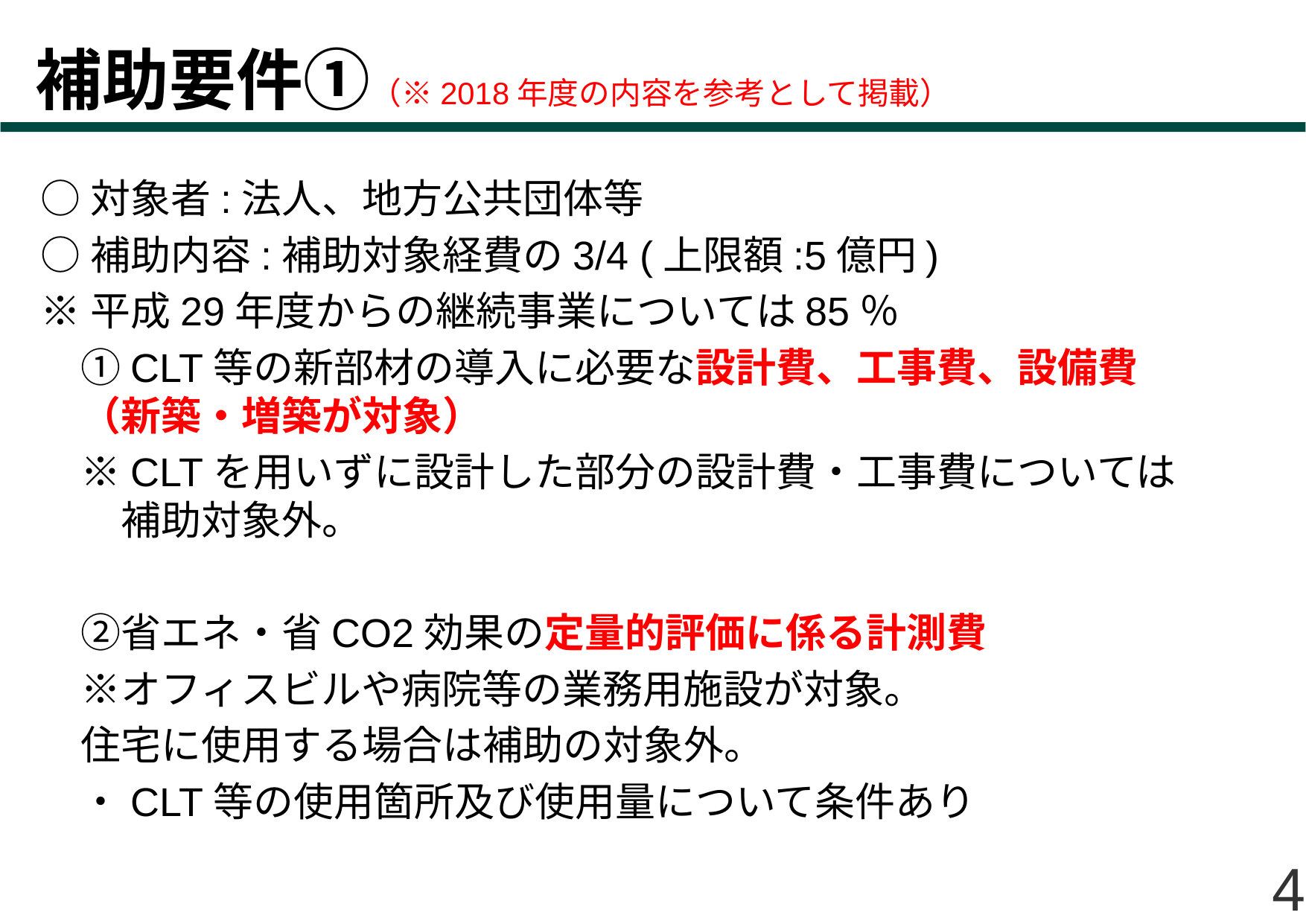

# 補助要件①（※2018年度の内容を参考として掲載）
○対象者:法人、地方公共団体等
○補助内容:補助対象経費の3/4 (上限額:5億円)
※平成29年度からの継続事業については85％
　①CLT等の新部材の導入に必要な設計費、工事費、設備費
　（新築・増築が対象）
　※CLTを用いずに設計した部分の設計費・工事費については
　　補助対象外。

　②省エネ・省CO2効果の定量的評価に係る計測費
　※オフィスビルや病院等の業務用施設が対象。
　住宅に使用する場合は補助の対象外。
　・CLT等の使用箇所及び使用量について条件あり